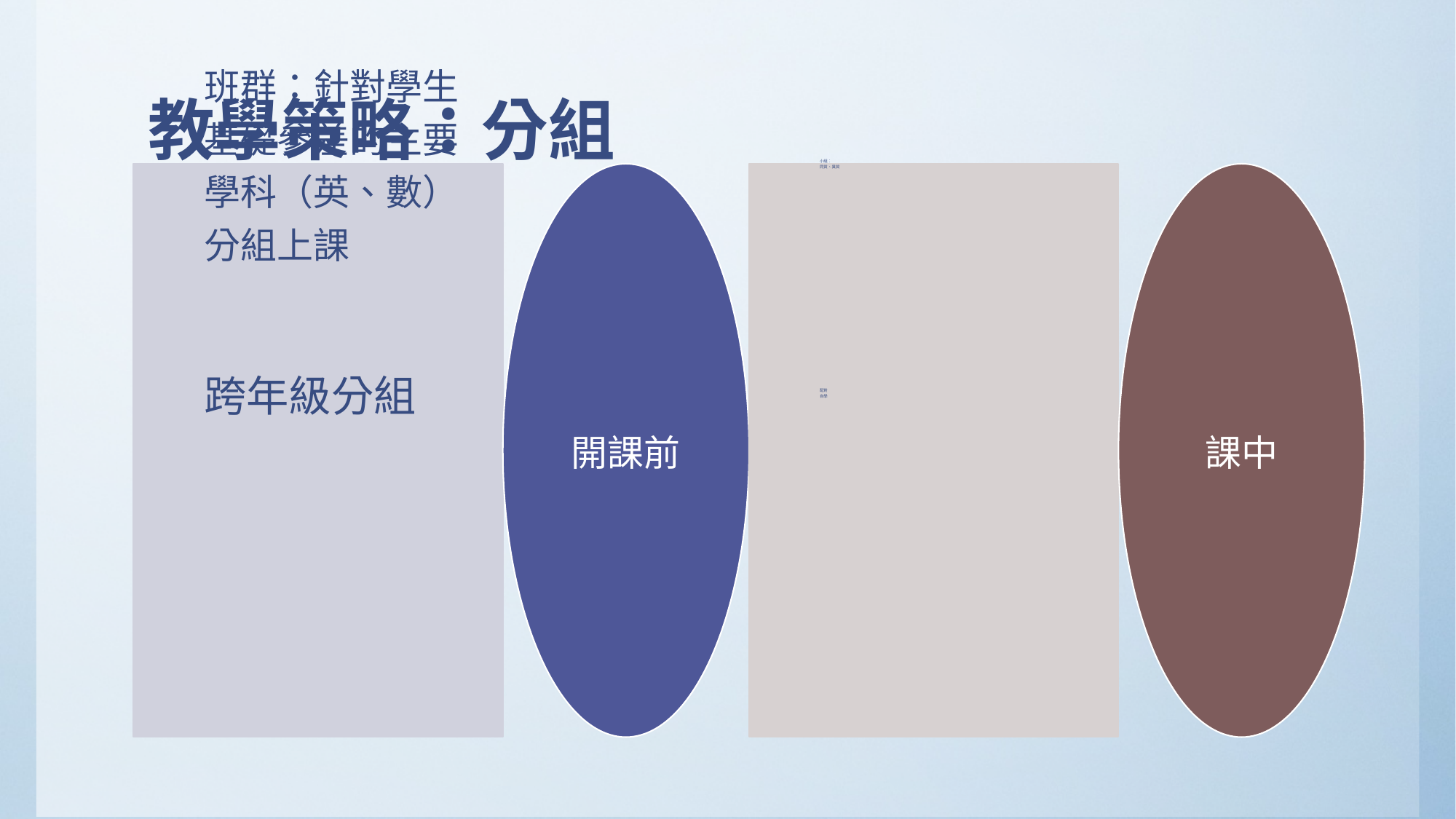

# 教學策略：分組
開課前
班群：針對學生基礎參差的主要學科（英、數）分組上課
跨年級分組
課中
小組：
同質、異質
配對
自學